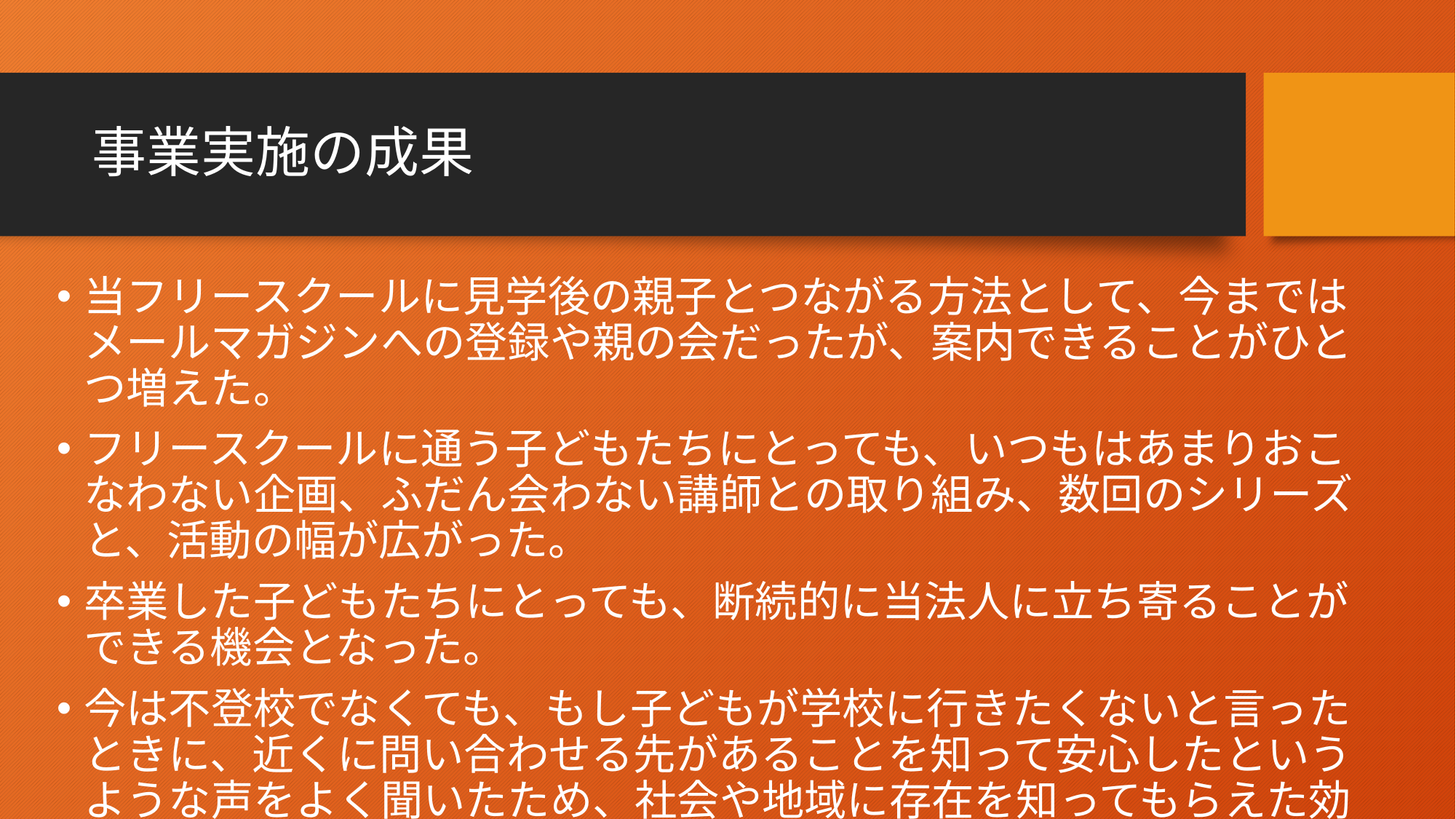

# 事業実施の成果
当フリースクールに見学後の親子とつながる方法として、今まではメールマガジンへの登録や親の会だったが、案内できることがひとつ増えた。
フリースクールに通う子どもたちにとっても、いつもはあまりおこなわない企画、ふだん会わない講師との取り組み、数回のシリーズと、活動の幅が広がった。
卒業した子どもたちにとっても、断続的に当法人に立ち寄ることができる機会となった。
今は不登校でなくても、もし子どもが学校に行きたくないと言ったときに、近くに問い合わせる先があることを知って安心したというような声をよく聞いたため、社会や地域に存在を知ってもらえた効果があるのではないか。